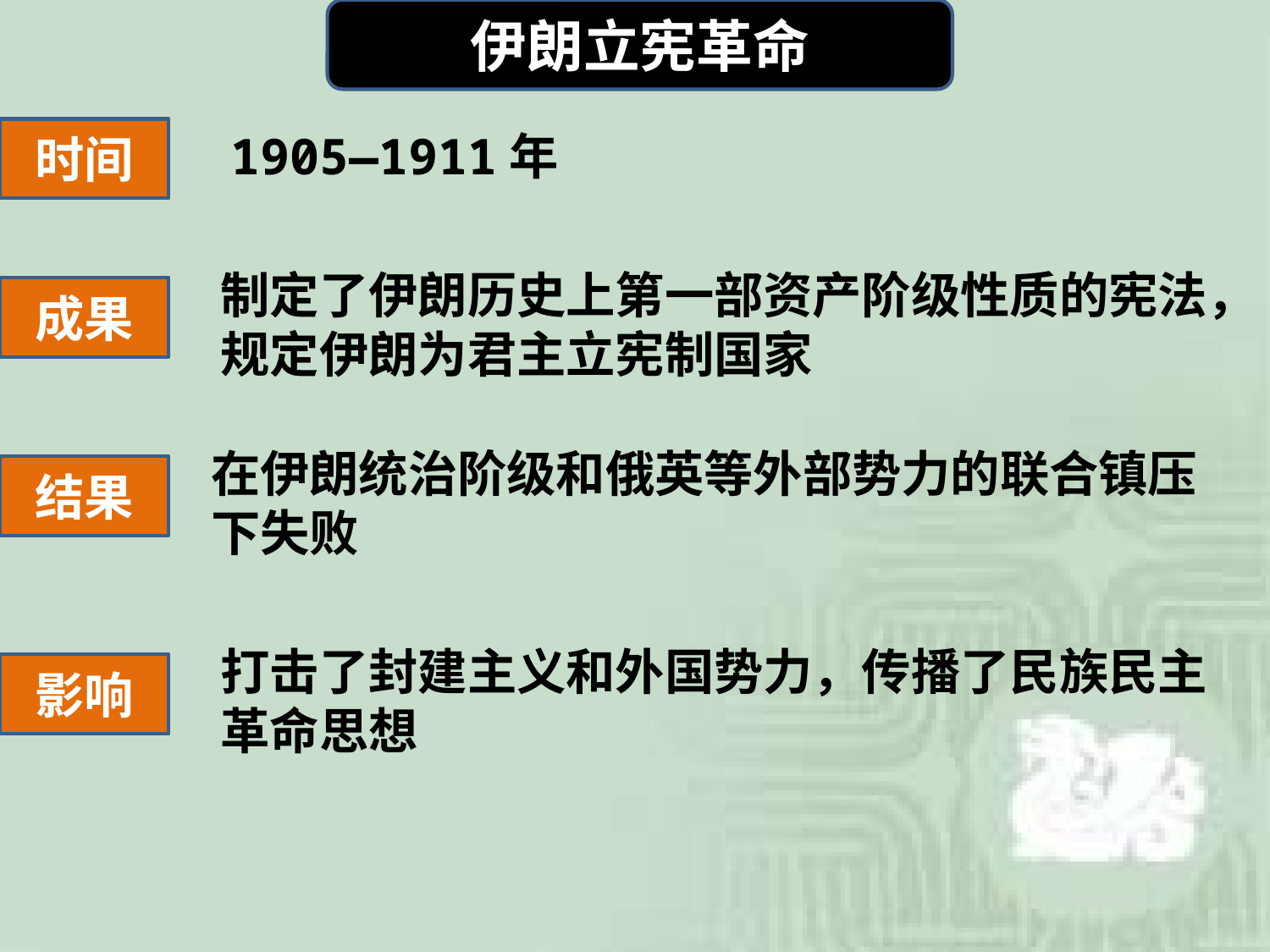

伊朗立宪革命
时间
1905—1911年
制定了伊朗历史上第一部资产阶级性质的宪法，规定伊朗为君主立宪制国家
成果
在伊朗统治阶级和俄英等外部势力的联合镇压下失败
结果
打击了封建主义和外国势力，传播了民族民主革命思想
影响